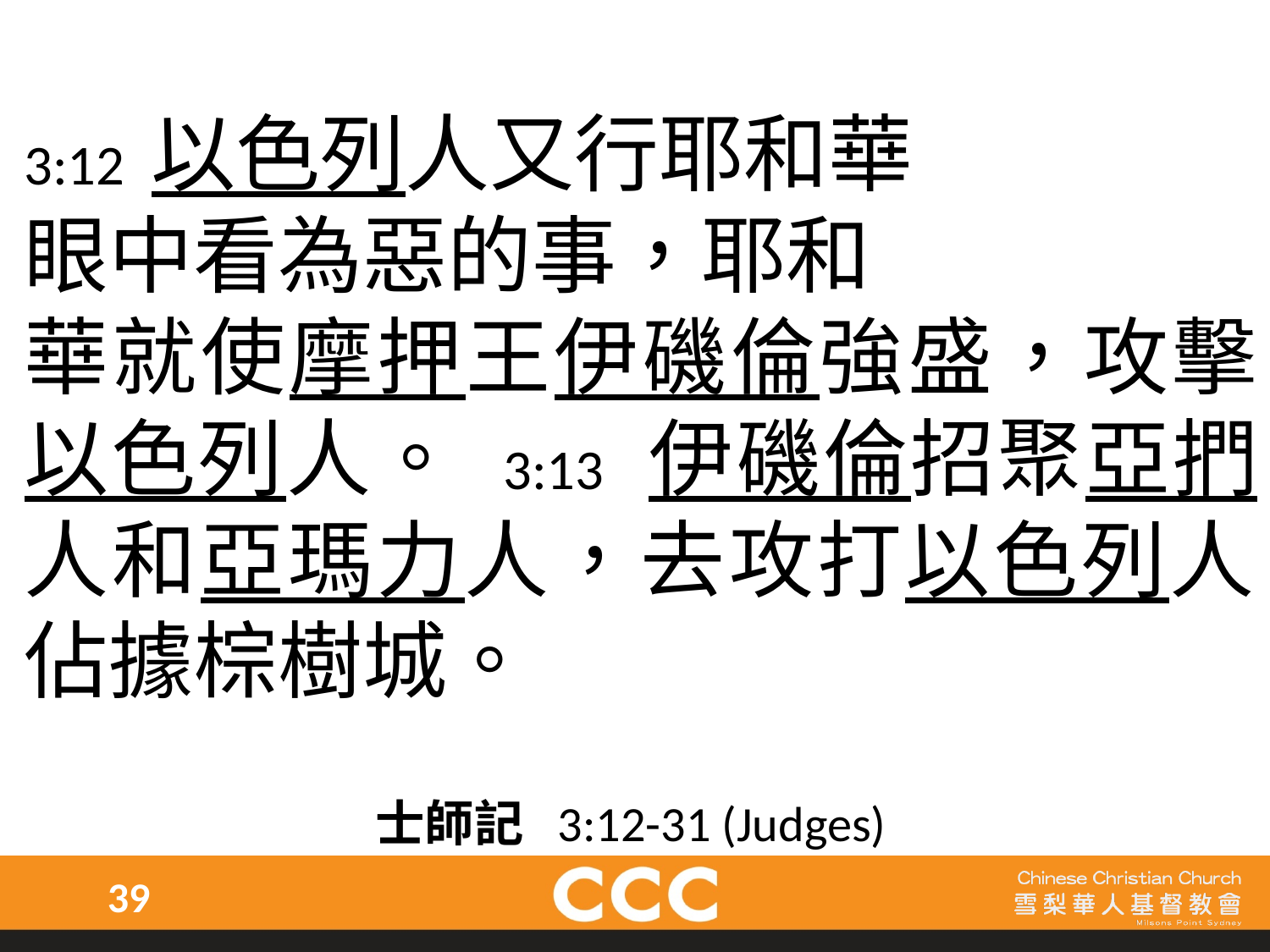

3:12 以色列人又行耶和華
眼中看為惡的事，耶和
華就使摩押王伊磯倫強盛，攻擊以色列人。 3:13 伊磯倫招聚亞捫人和亞瑪力人，去攻打以色列人，佔據棕樹城。
士師記  3:12-31 (Judges)
39